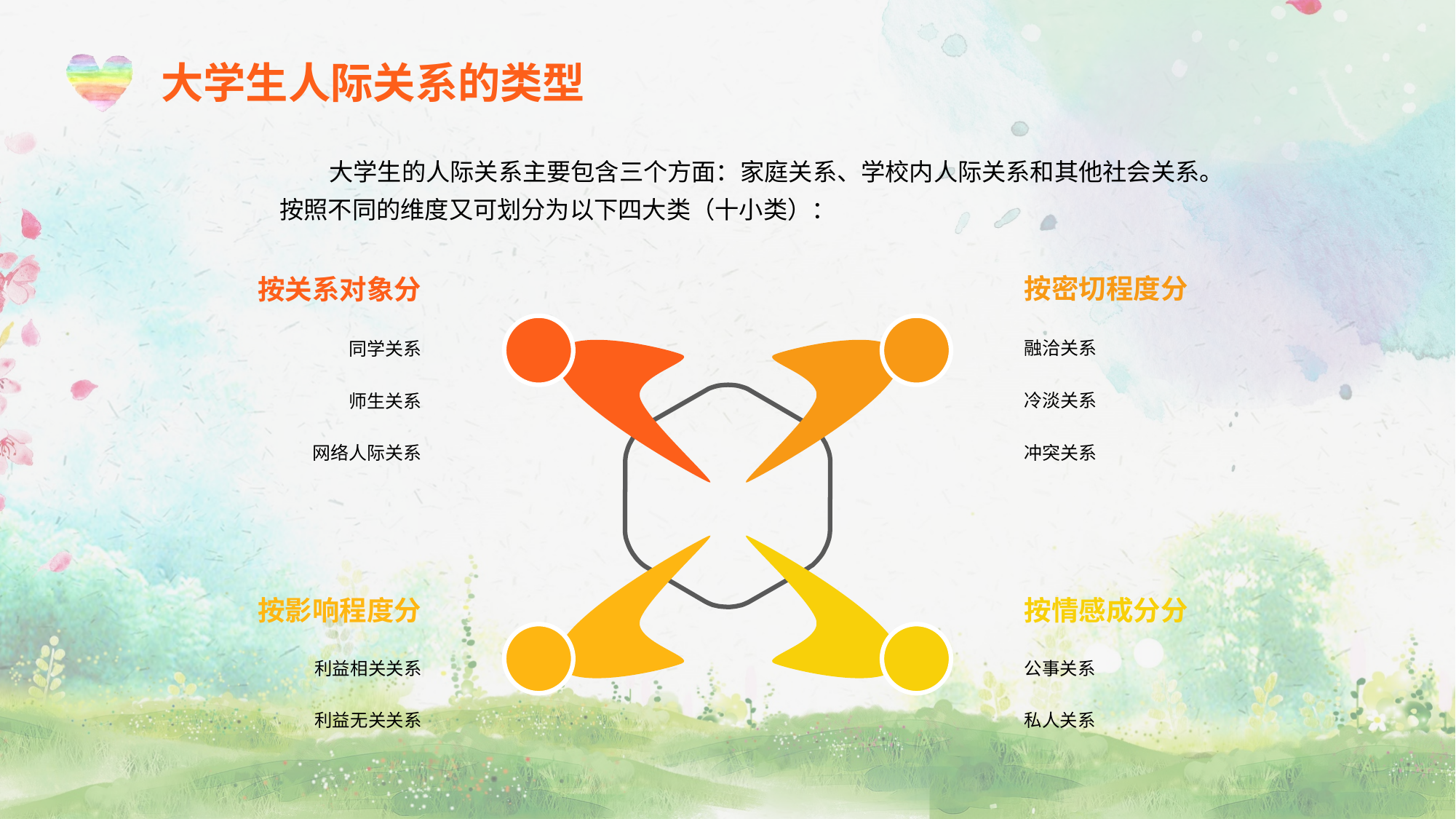

大学生人际关系的类型
        大学生的人际关系主要包含三个方面：家庭关系、学校内人际关系和其他社会关系。
按照不同的维度又可划分为以下四大类（十小类）：
按密切程度分

融洽关系

冷淡关系

冲突关系
按关系对象分

同学关系

师生关系

网络人际关系

按影响程度分

利益相关关系

利益无关关系
按情感成分分

公事关系

私人关系